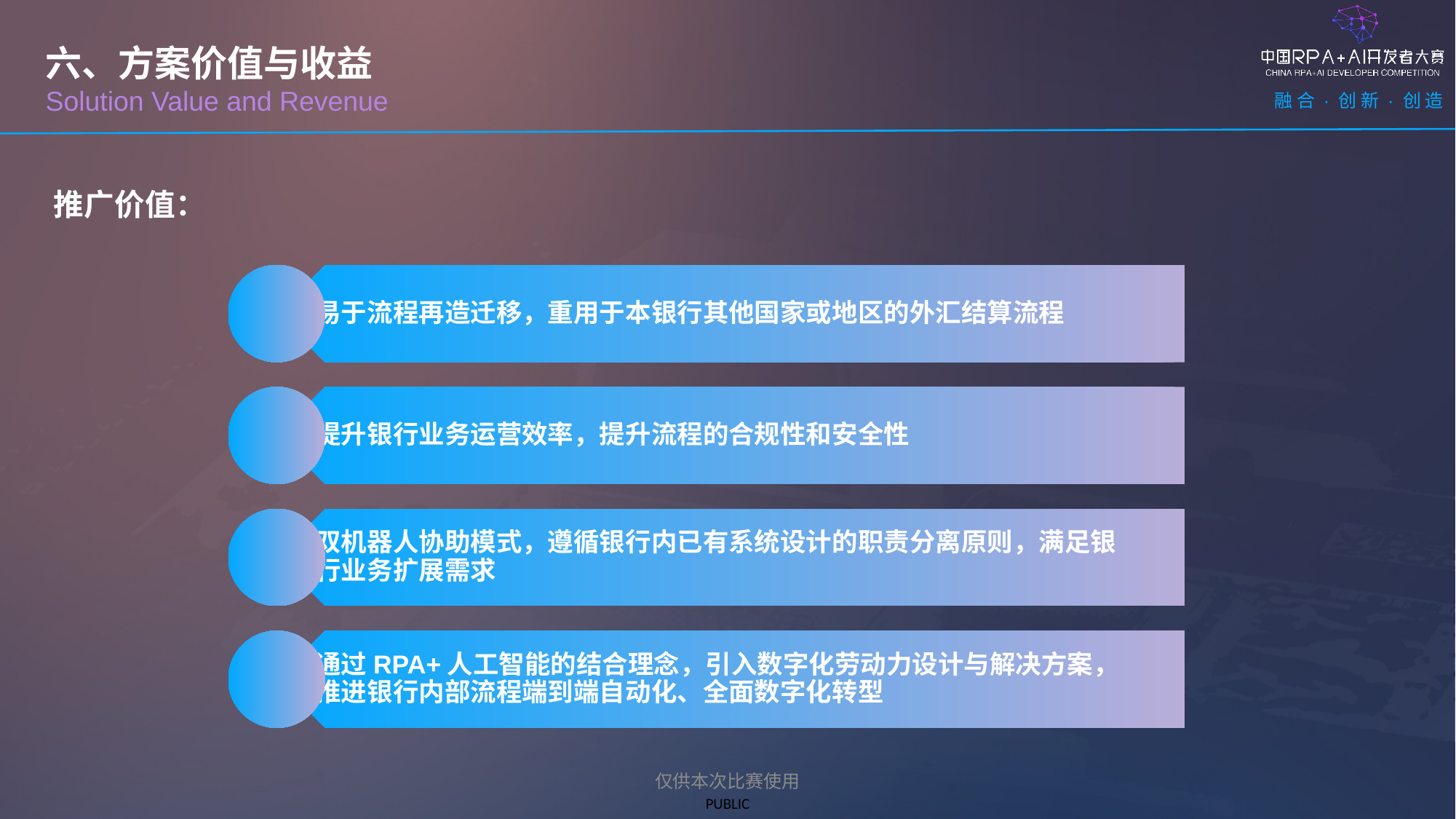

六、方案价值与收益
Solution Value and Revenue
推广价值：
易于流程再造迁移，重用于本银行其他国家或地区的外汇结算流程
提升银行业务运营效率，提升流程的合规性和安全性
双机器人协助模式，遵循银行内已有系统设计的职责分离原则，满足银行业务扩展需求
通过RPA+人工智能的结合理念，引入数字化劳动力设计与解决方案，推进银行内部流程端到端自动化、全面数字化转型
仅供本次比赛使用